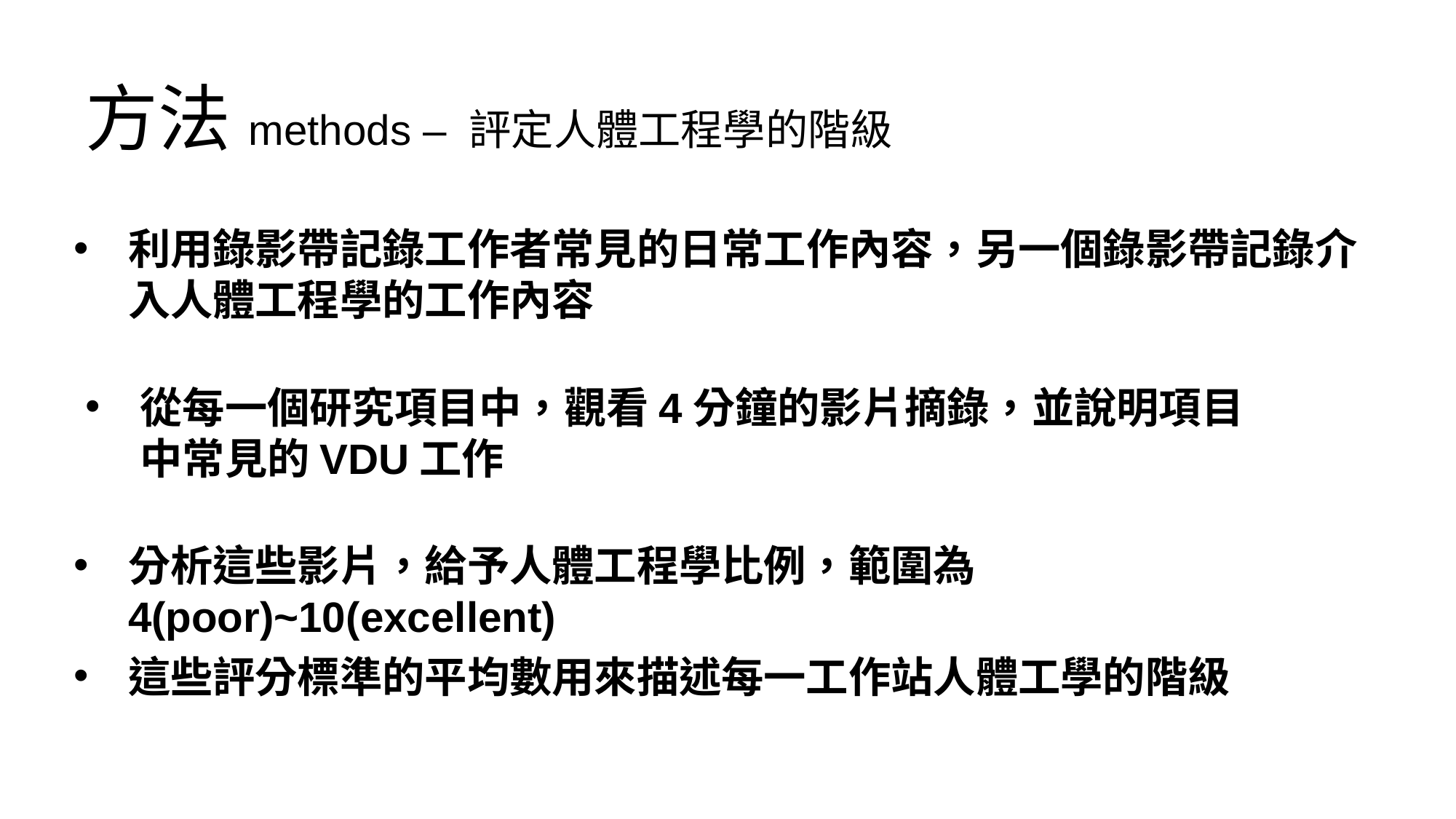

方法methods – 評定人體工程學的階級

利用錄影帶記錄工作者常見的日常工作內容，另一個錄影帶記錄介入人體工程學的工作內容
從每一個研究項目中，觀看4分鐘的影片摘錄，並說明項目中常見的VDU工作
分析這些影片，給予人體工程學比例，範圍為4(poor)~10(excellent)
這些評分標準的平均數用來描述每一工作站人體工學的階級